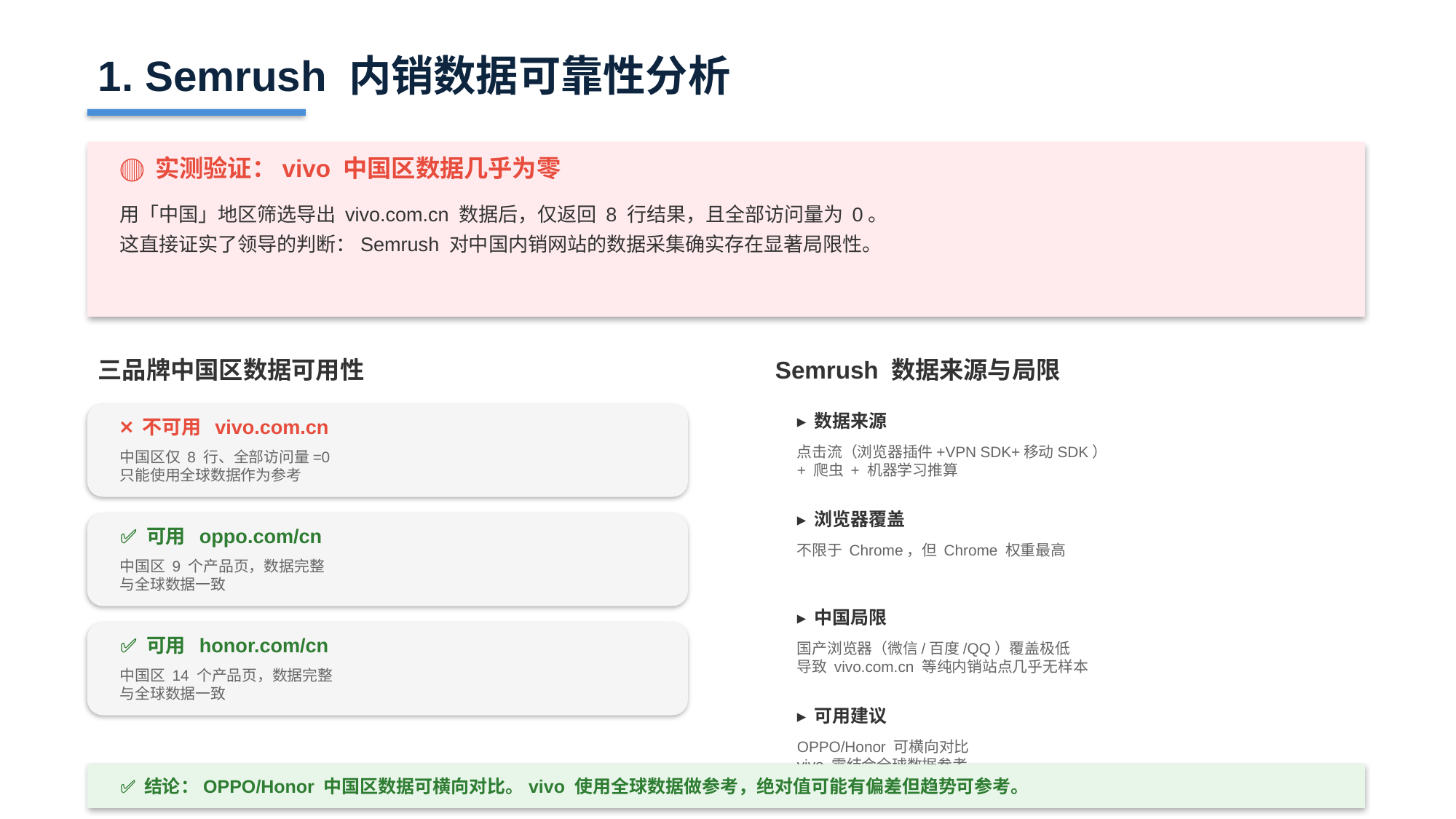

1. Semrush 内销数据可靠性分析

🔴 实测验证：vivo 中国区数据几乎为零
用「中国」地区筛选导出 vivo.com.cn 数据后，仅返回 8 行结果，且全部访问量为 0。
这直接证实了领导的判断：Semrush 对中国内销网站的数据采集确实存在显著局限性。
三品牌中国区数据可用性
Semrush 数据来源与局限

▸ 数据来源
❌ 不可用  vivo.com.cn
点击流（浏览器插件+VPN SDK+移动SDK）
+ 爬虫 + 机器学习推算
中国区仅 8 行、全部访问量=0
只能使用全球数据作为参考
▸ 浏览器覆盖

✅ 可用  oppo.com/cn
不限于 Chrome，但 Chrome 权重最高
中国区 9 个产品页，数据完整
与全球数据一致
▸ 中国局限

✅ 可用  honor.com/cn
国产浏览器（微信/百度/QQ）覆盖极低
导致 vivo.com.cn 等纯内销站点几乎无样本
中国区 14 个产品页，数据完整
与全球数据一致
▸ 可用建议
OPPO/Honor 可横向对比
vivo 需结合全球数据参考

✅ 结论：OPPO/Honor 中国区数据可横向对比。vivo 使用全球数据做参考，绝对值可能有偏差但趋势可参考。